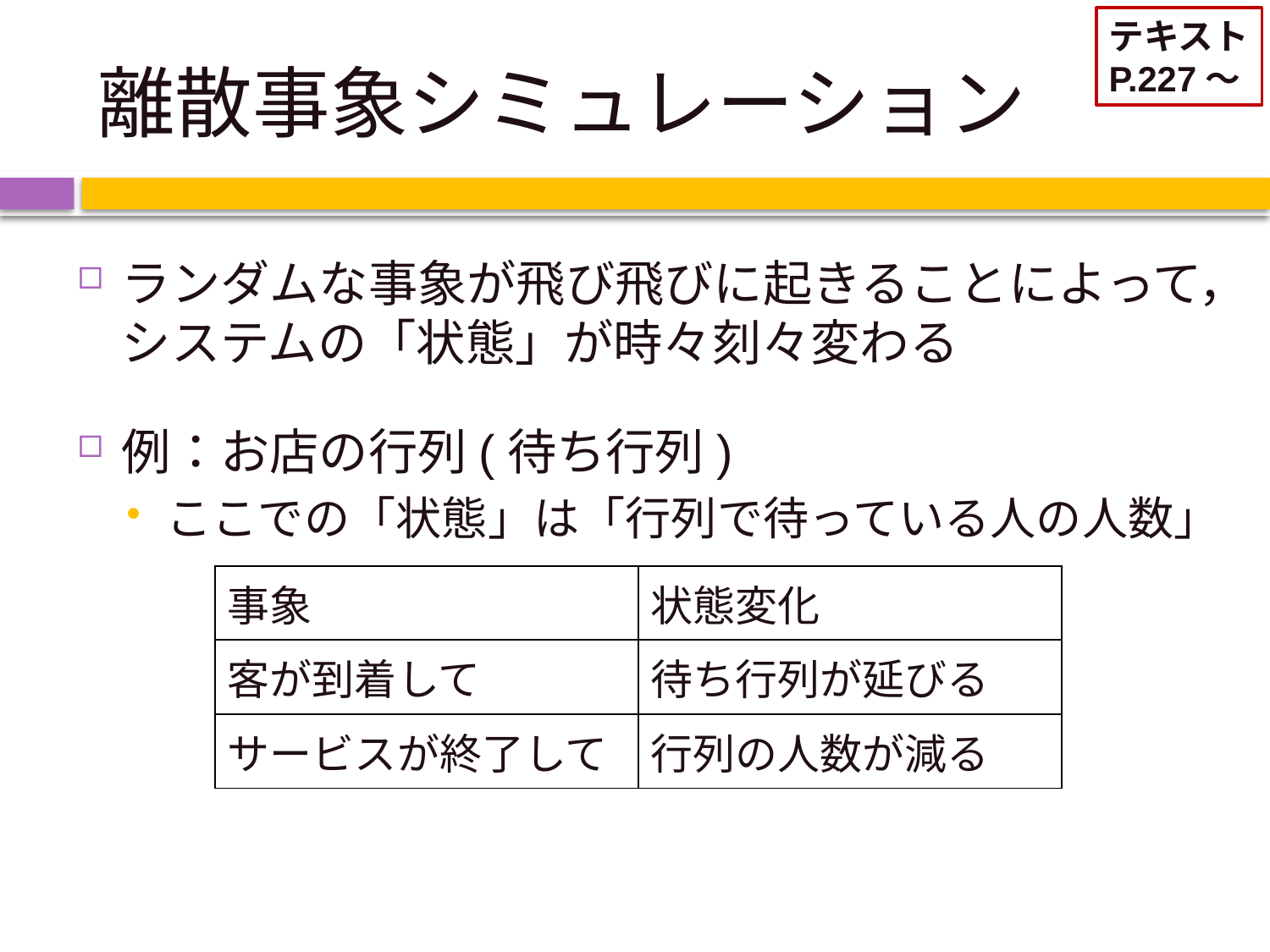

テキスト
P.227～
# 離散事象シミュレーション
ランダムな事象が飛び飛びに起きることによって，システムの「状態」が時々刻々変わる

例：お店の行列(待ち行列)
ここでの「状態」は「行列で待っている人の人数」
| 事象 | 状態変化 |
| --- | --- |
| 客が到着して | 待ち行列が延びる |
| サービスが終了して | 行列の人数が減る |